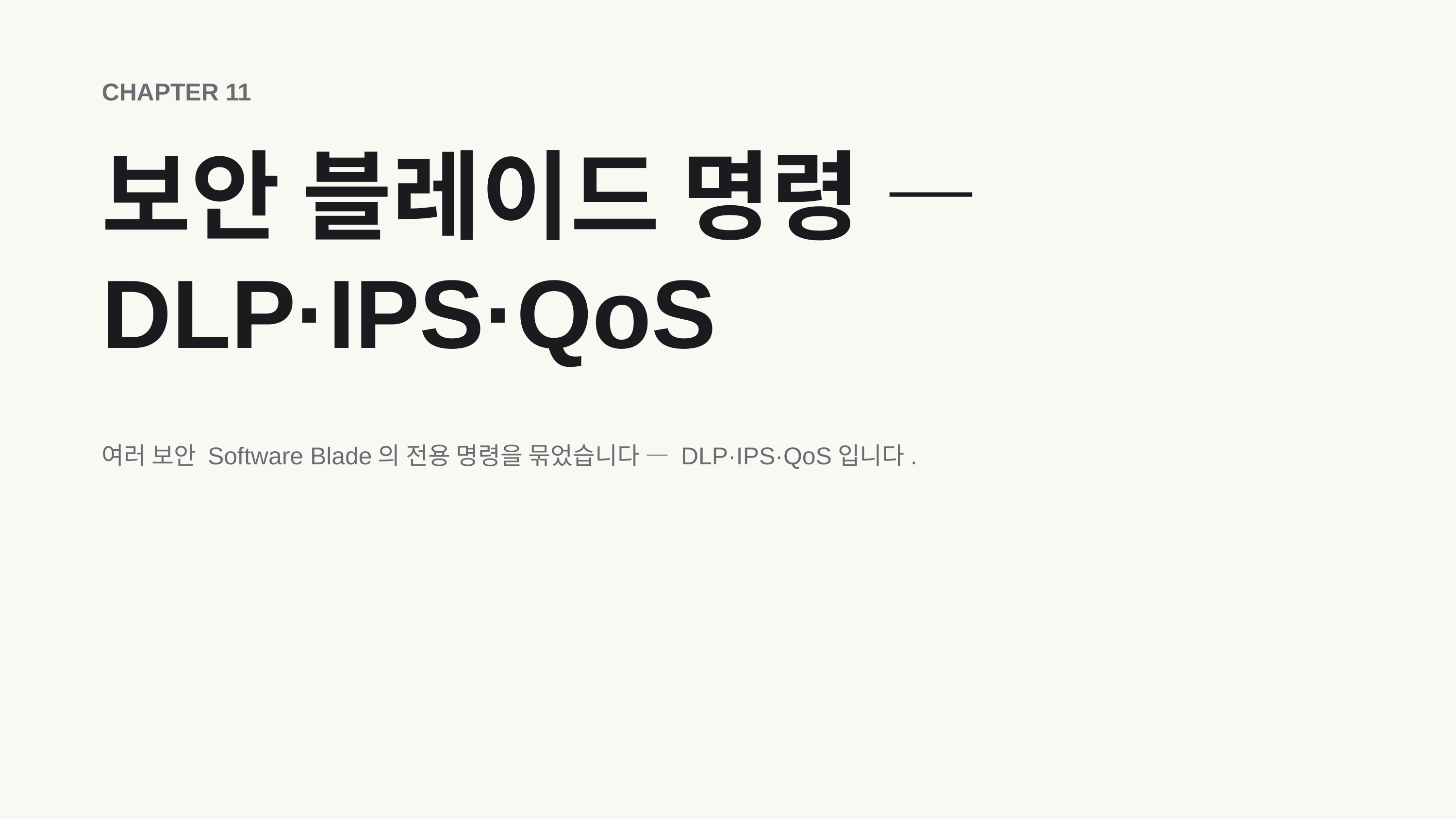

CHAPTER 11
보안 블레이드 명령 — DLP·IPS·QoS
여러 보안 Software Blade의 전용 명령을 묶었습니다 — DLP·IPS·QoS입니다.